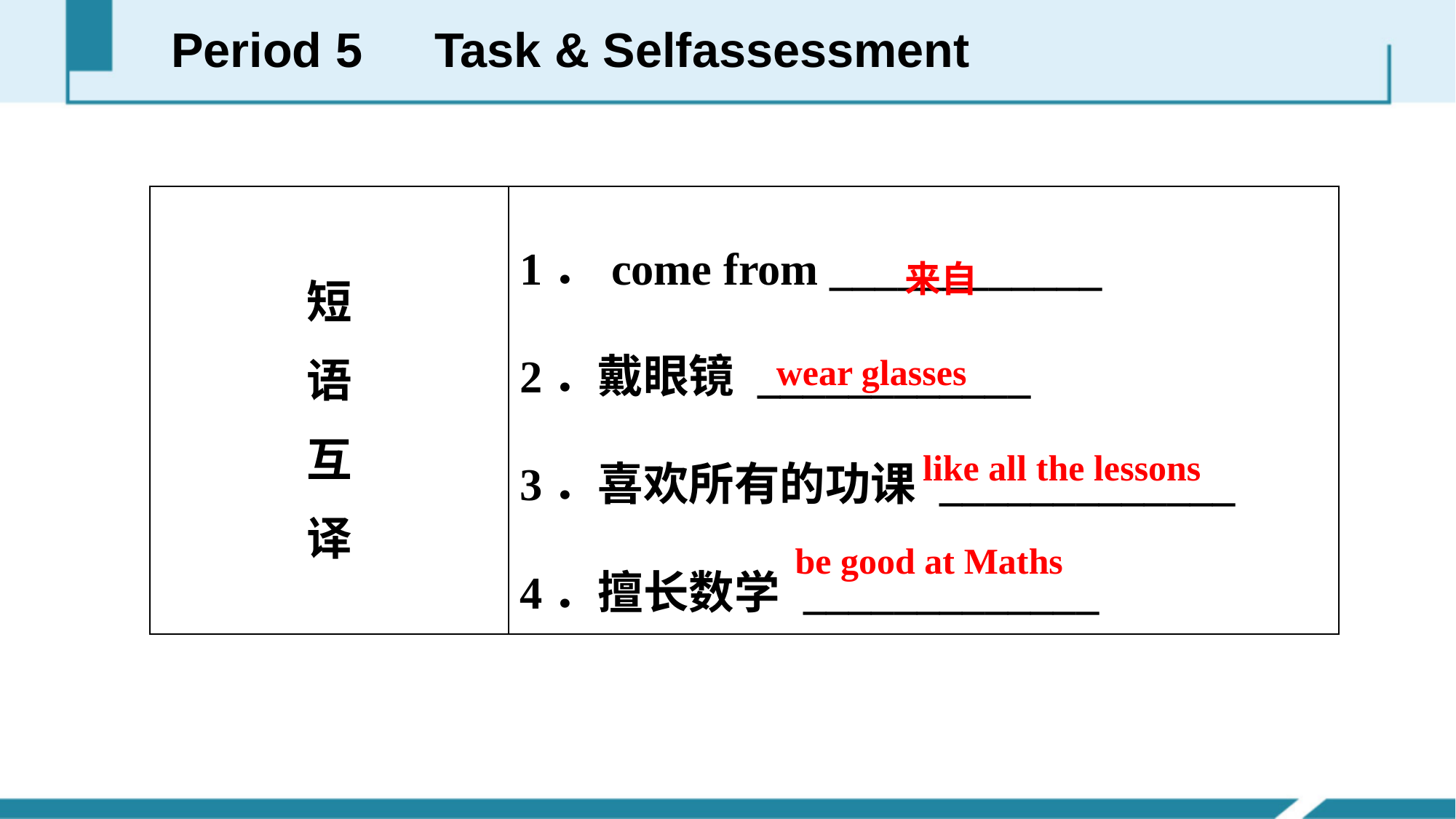

Period 5　Task & Self­assessment
| 短 语 互 译 | 1．come from \_\_\_\_\_\_\_\_\_\_\_\_ 2．戴眼镜 \_\_\_\_\_\_\_\_\_\_\_\_ 3．喜欢所有的功课 \_\_\_\_\_\_\_\_\_\_\_\_\_ 4．擅长数学 \_\_\_\_\_\_\_\_\_\_\_\_\_ |
| --- | --- |
来自
wear glasses

like all the lessons
be good at Maths